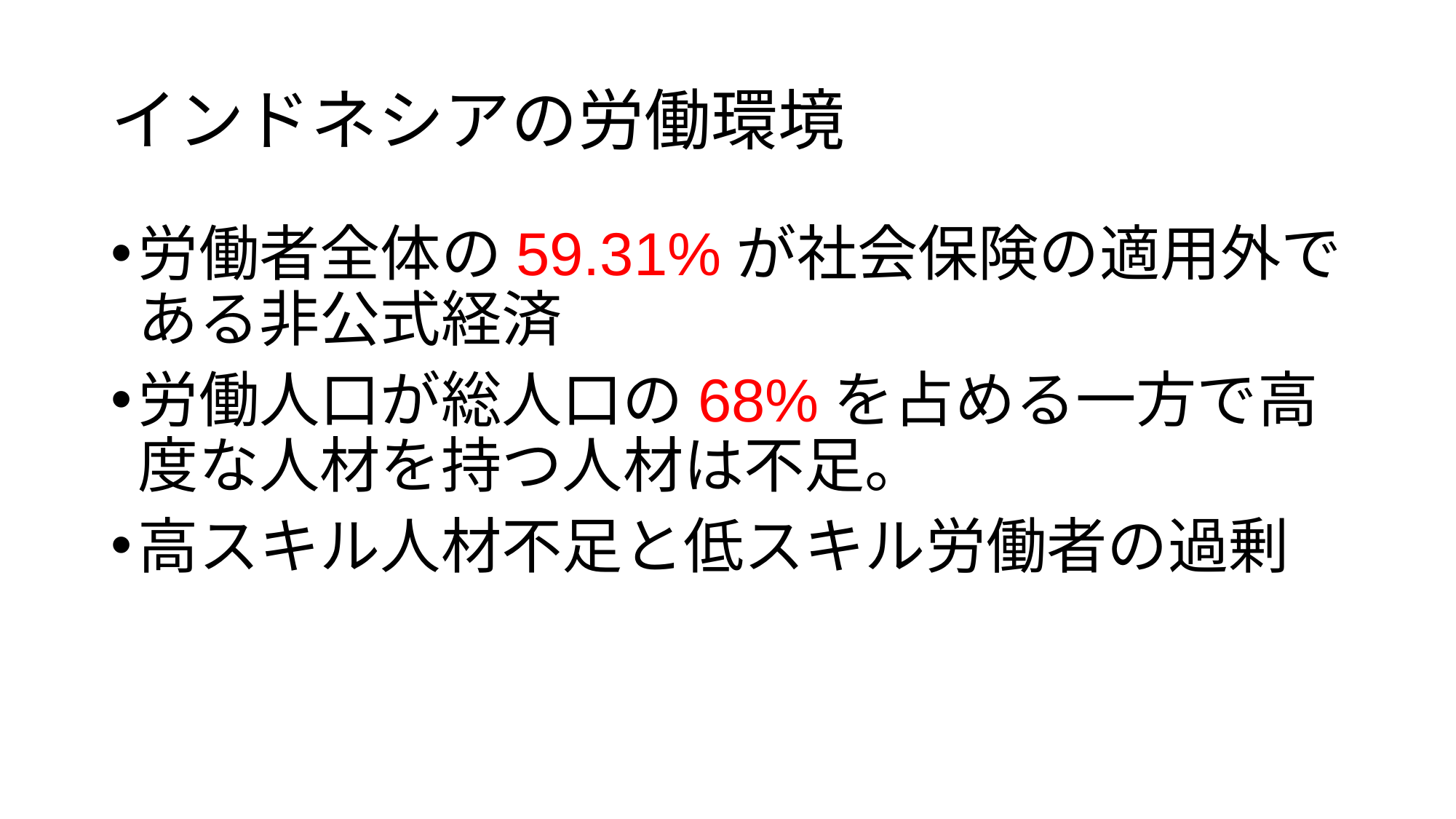

# インドネシアの労働環境
労働者全体の59.31%が社会保険の適用外である非公式経済
労働人口が総人口の68%を占める一方で高度な人材を持つ人材は不足。
高スキル人材不足と低スキル労働者の過剰